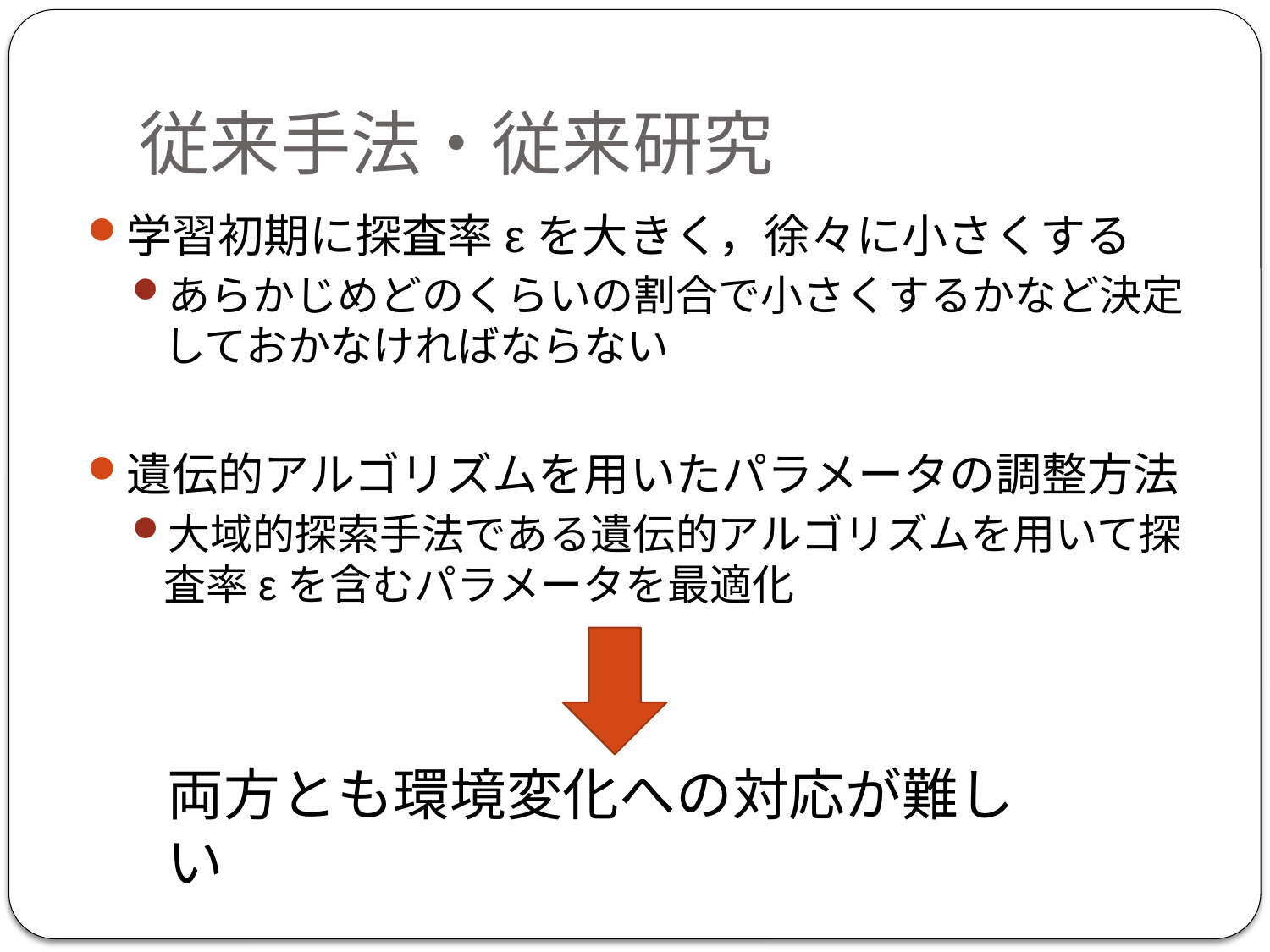

# 従来手法・従来研究
学習初期に探査率εを大きく，徐々に小さくする
あらかじめどのくらいの割合で小さくするかなど決定しておかなければならない

遺伝的アルゴリズムを用いたパラメータの調整方法
大域的探索手法である遺伝的アルゴリズムを用いて探査率εを含むパラメータを最適化

両方とも環境変化への対応が難しい